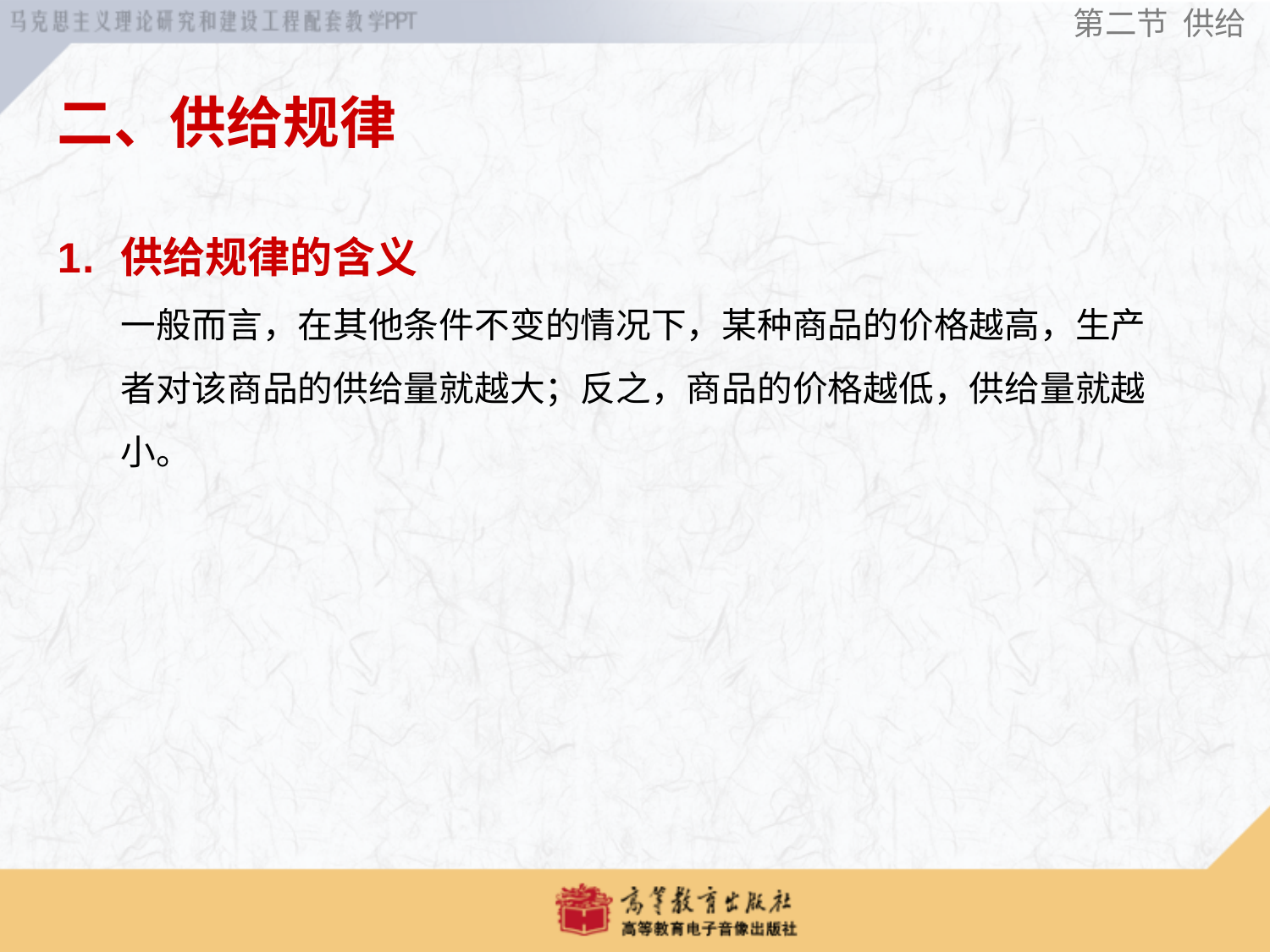

第二节  供给
二、供给规律
# 供给规律的含义 一般而言，在其他条件不变的情况下，某种商品的价格越高，生产者对该商品的供给量就越大；反之，商品的价格越低，供给量就越小。